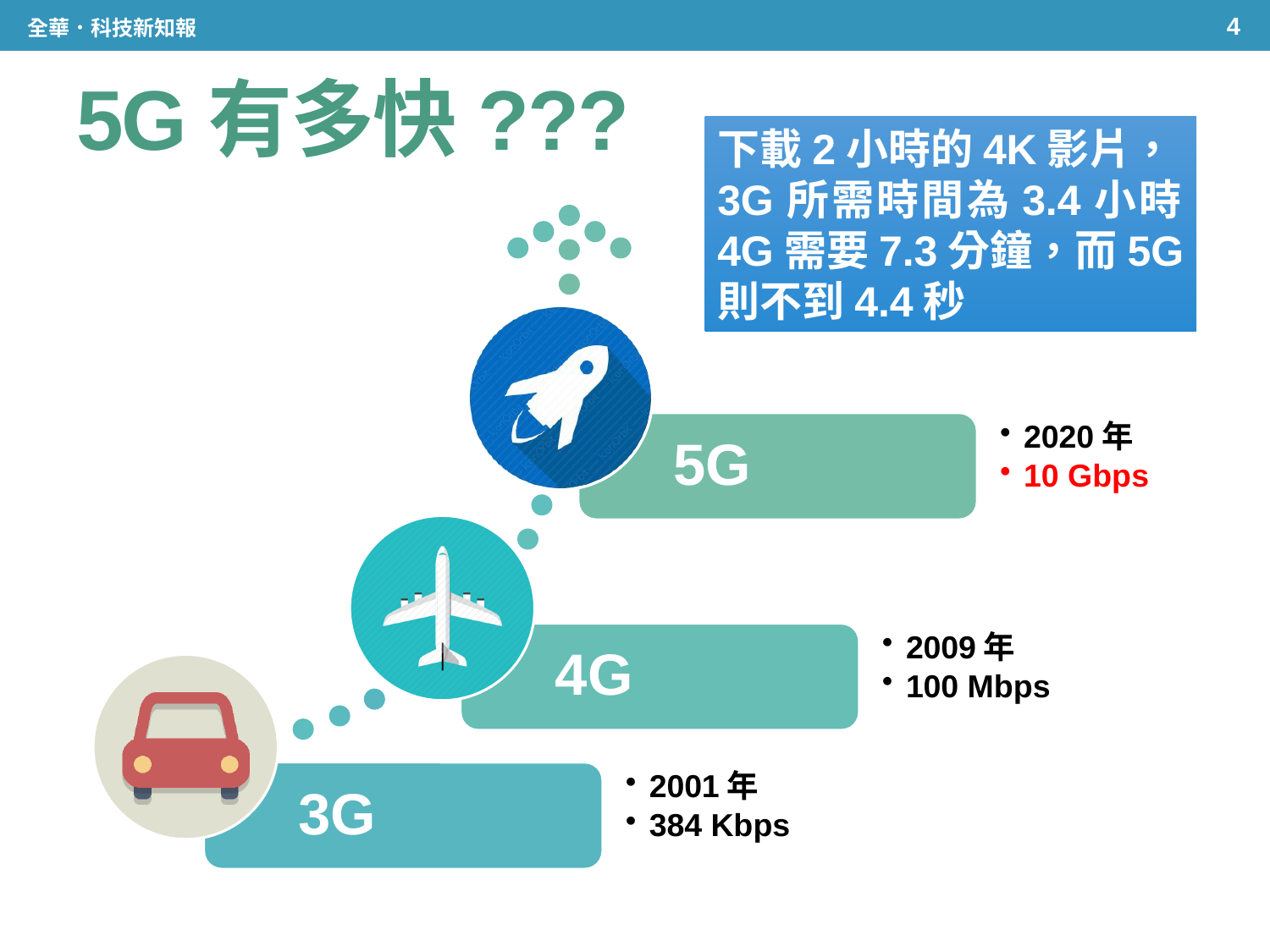

4
全華．科技新知報
# 5G有多快???
下載2小時的4K影片，3G所需時間為3.4小時，4G需要7.3分鐘，而5G則不到4.4秒
3G
2001年
384 Kbps
4G
2009年
100 Mbps
5G
2020年
10 Gbps